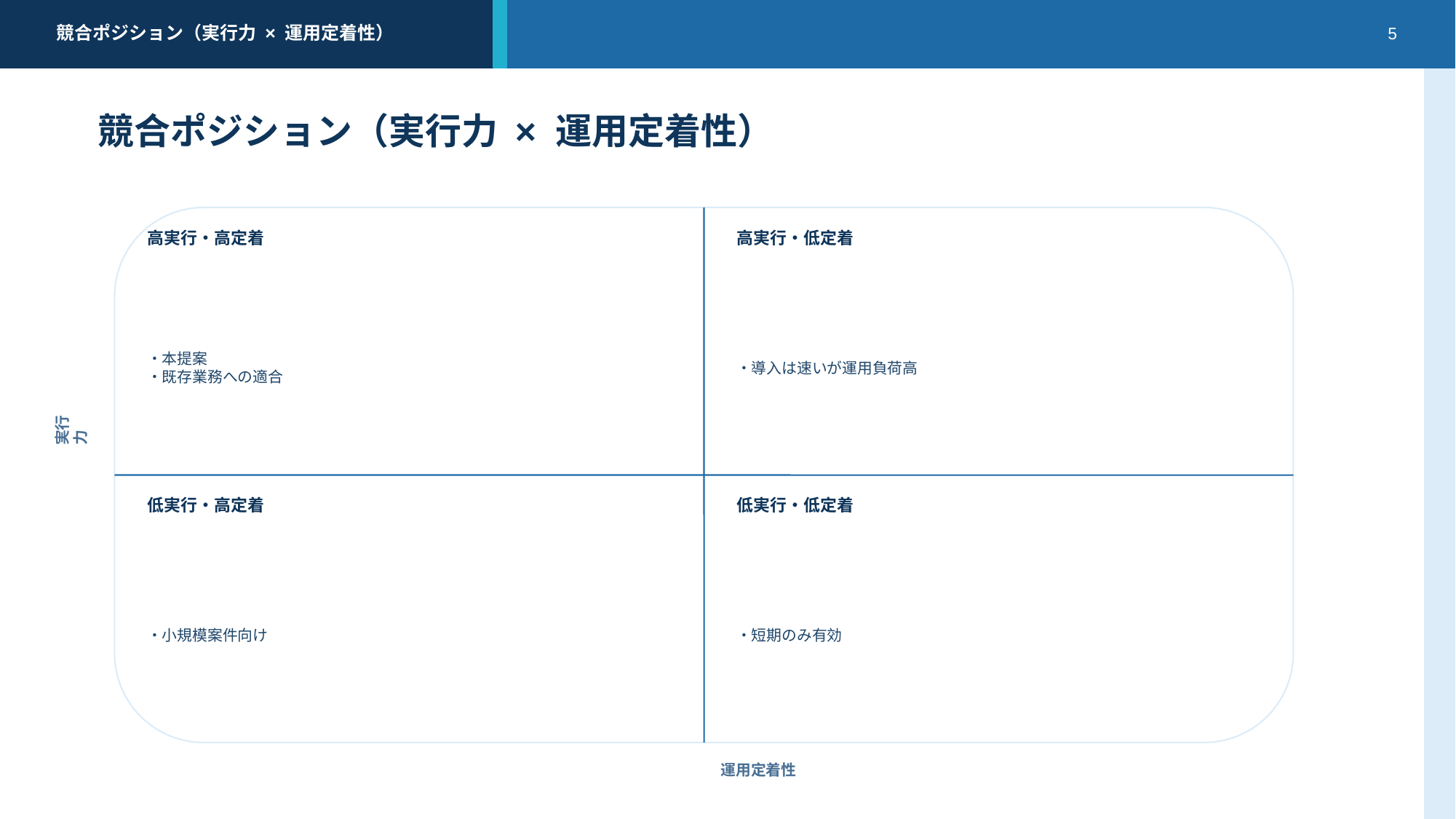

競合ポジション（実行力 × 運用定着性）
5

競合ポジション（実行力 × 運用定着性）

高実行・高定着
高実行・低定着
・本提案
・既存業務への適合
・導入は速いが運用負荷高
実行力

低実行・高定着
低実行・低定着
・小規模案件向け
・短期のみ有効
運用定着性